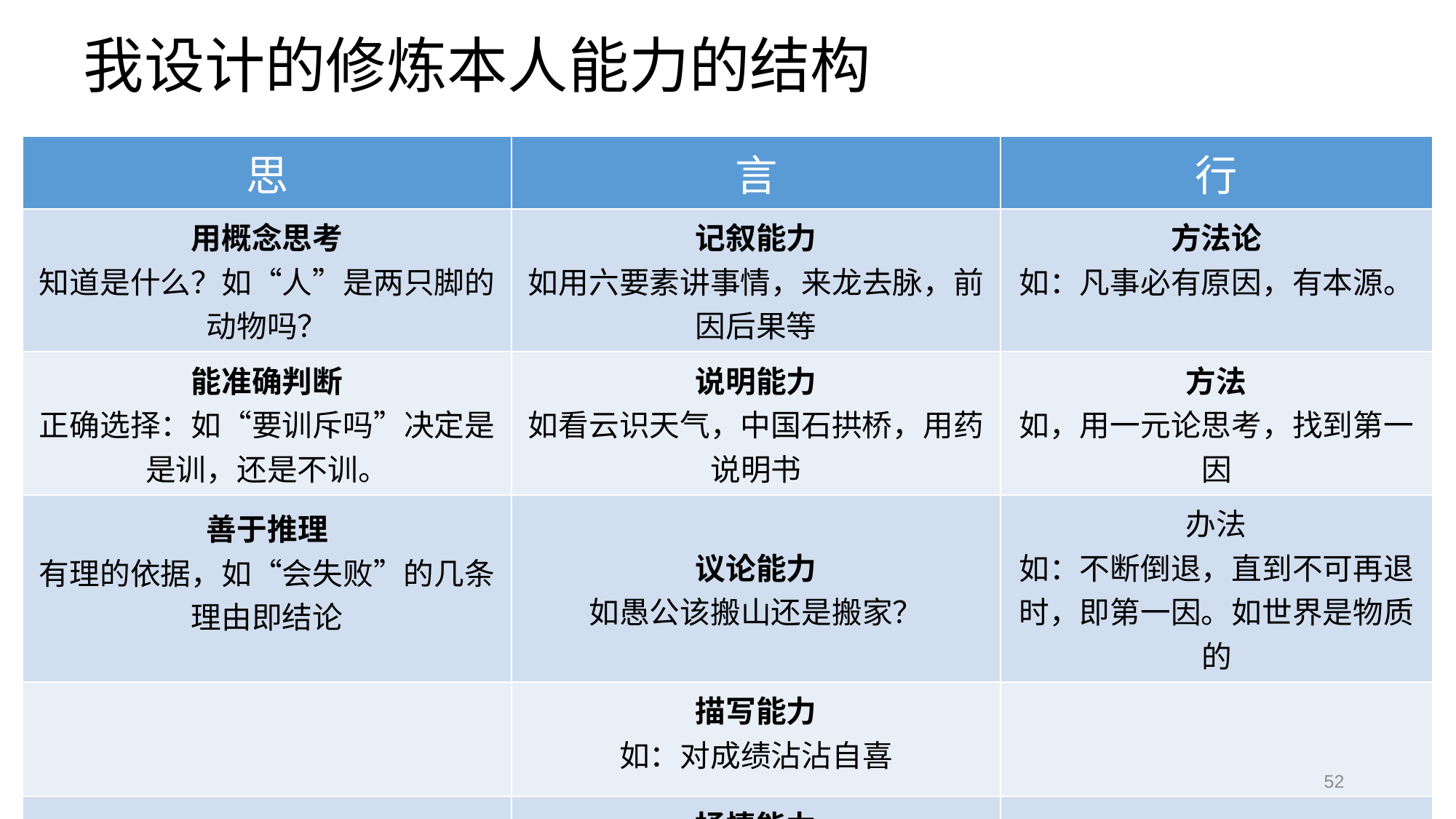

# 我设计的修炼本人能力的结构
| 思 | 言 | 行 |
| --- | --- | --- |
| 用概念思考 知道是什么？如“人”是两只脚的动物吗？ | 记叙能力 如用六要素讲事情，来龙去脉，前因后果等 | 方法论 如：凡事必有原因，有本源。 |
| 能准确判断 正确选择：如“要训斥吗”决定是是训，还是不训。 | 说明能力 如看云识天气，中国石拱桥，用药说明书 | 方法 如，用一元论思考，找到第一因 |
| 善于推理 有理的依据，如“会失败”的几条理由即结论 | 议论能力 如愚公该搬山还是搬家？ | 办法 如：不断倒退，直到不可再退时，即第一因。如世界是物质的 |
|  | 描写能力 如：对成绩沾沾自喜 |  |
|  | 抒情能力 如：大海啊，我的故乡 |  |
52